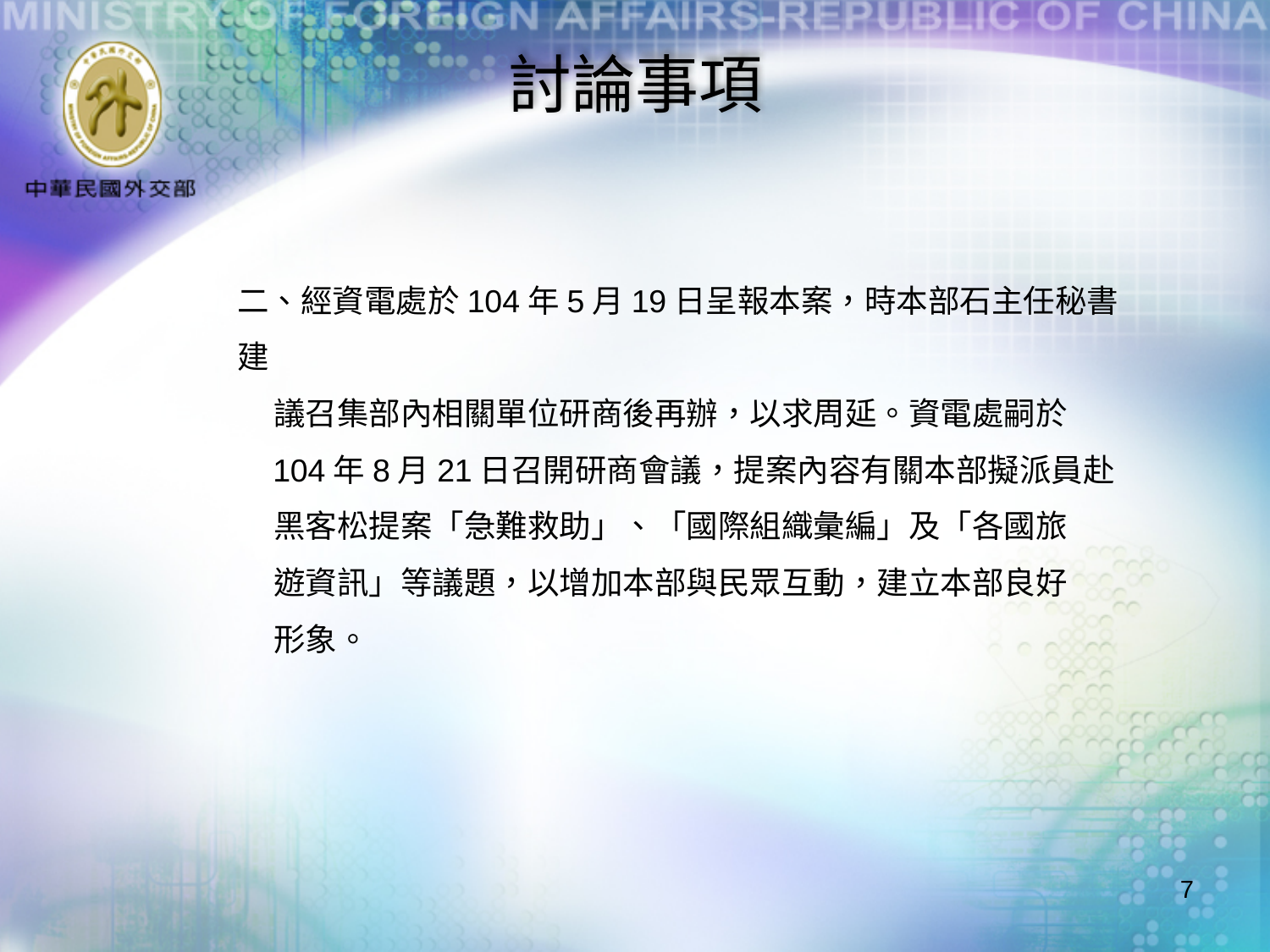

討論事項

二、經資電處於104年5月19日呈報本案，時本部石主任秘書建
    議召集部內相關單位研商後再辦，以求周延。資電處嗣於
    104年8月21日召開研商會議，提案內容有關本部擬派員赴
    黑客松提案「急難救助」、「國際組織彙編」及「各國旅
    遊資訊」等議題，以增加本部與民眾互動，建立本部良好
    形象。
7